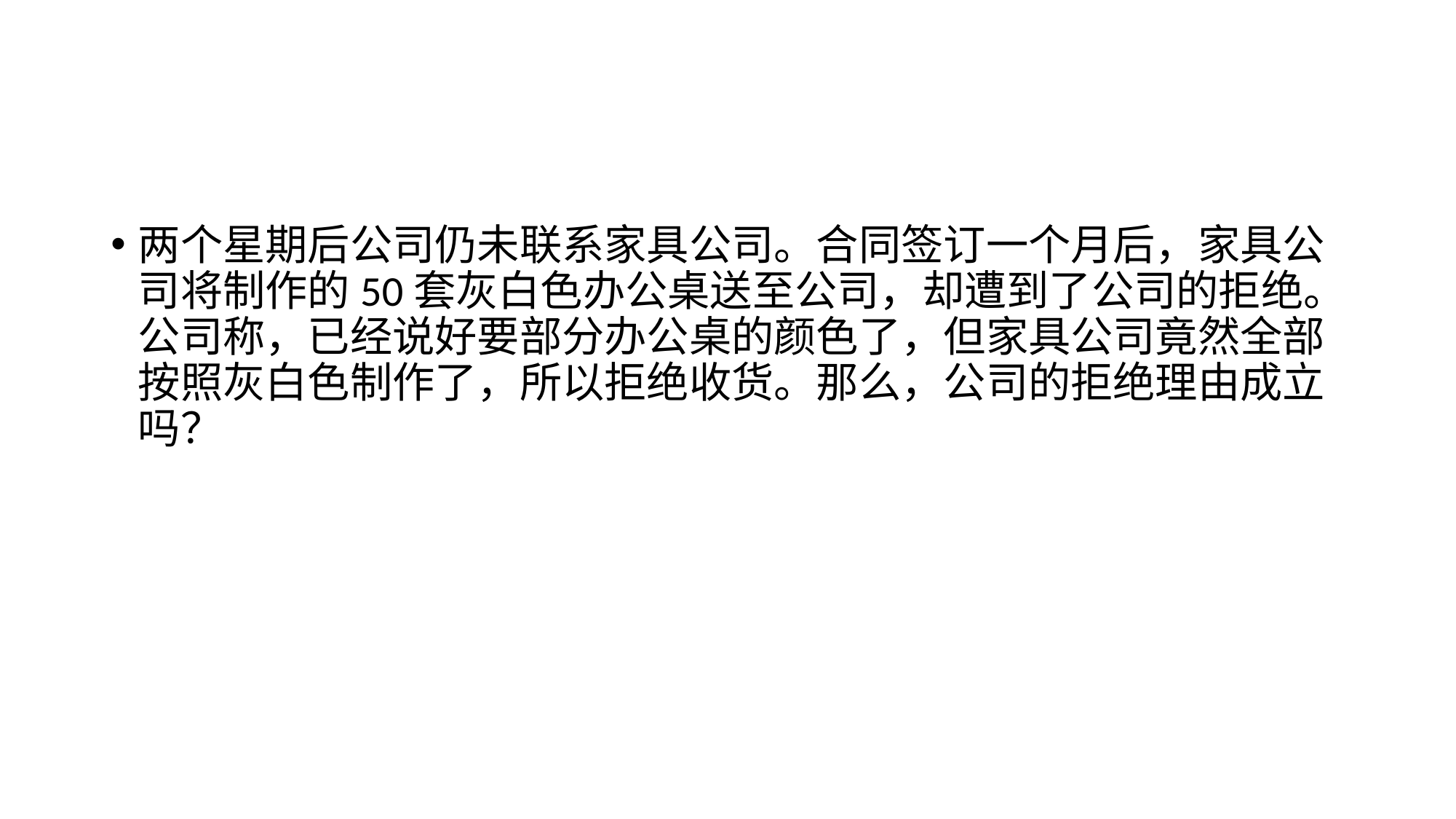

#
两个星期后公司仍未联系家具公司。合同签订一个月后，家具公司将制作的50套灰白色办公桌送至公司，却遭到了公司的拒绝。公司称，已经说好要部分办公桌的颜色了，但家具公司竟然全部按照灰白色制作了，所以拒绝收货。那么，公司的拒绝理由成立吗？